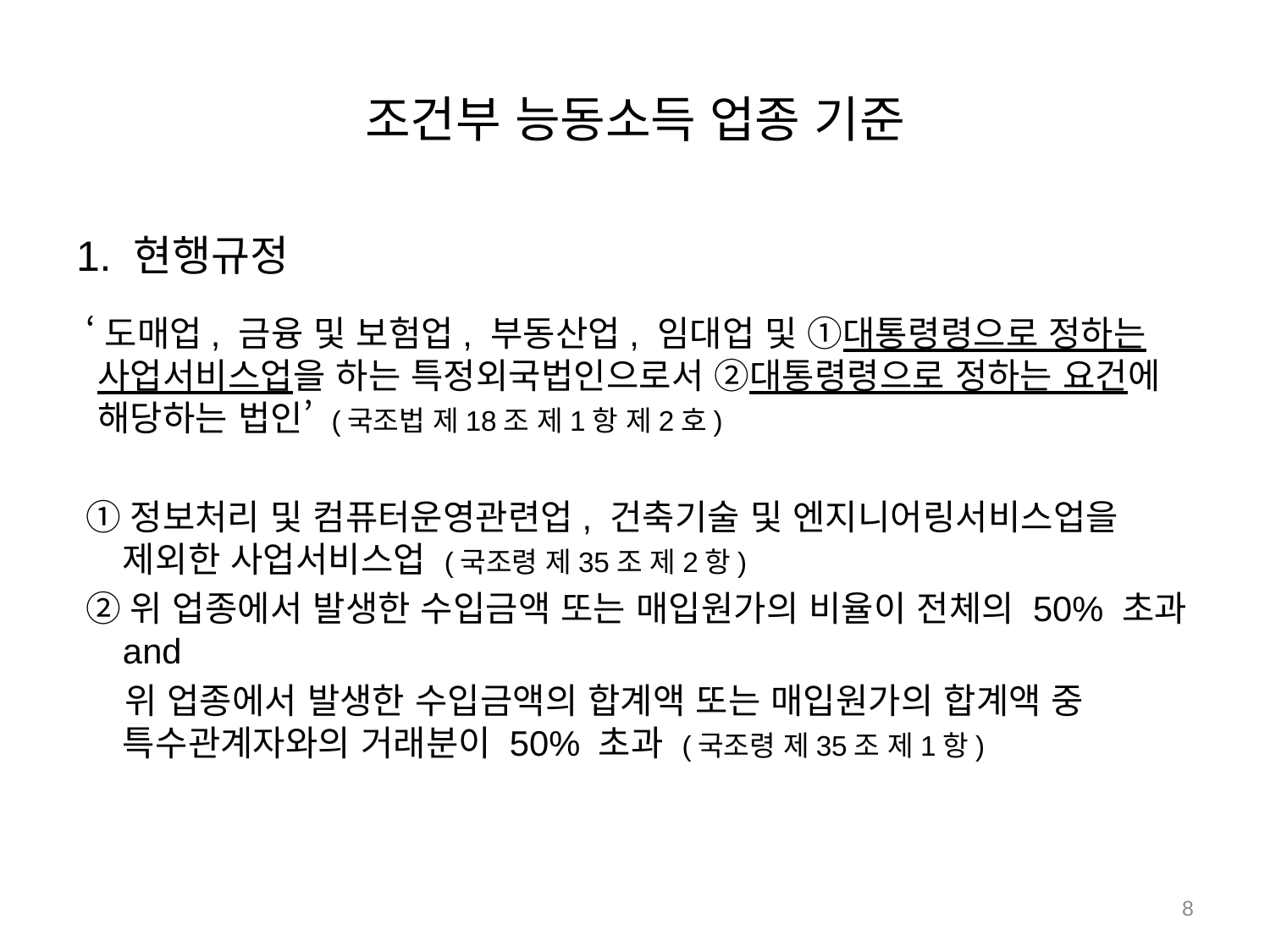

# 조건부 능동소득 업종 기준
1. 현행규정

 ‘도매업, 금융 및 보험업, 부동산업, 임대업 및 ①대통령령으로 정하는 사업서비스업을 하는 특정외국법인으로서 ②대통령령으로 정하는 요건에 해당하는 법인’ (국조법 제18조 제1항 제2호)

 ①정보처리 및 컴퓨터운영관련업, 건축기술 및 엔지니어링서비스업을 제외한 사업서비스업 (국조령 제35조 제2항)
 ②위 업종에서 발생한 수입금액 또는 매입원가의 비율이 전체의 50% 초과 and
    위 업종에서 발생한 수입금액의 합계액 또는 매입원가의 합계액 중 특수관계자와의 거래분이 50% 초과 (국조령 제35조 제1항)

8